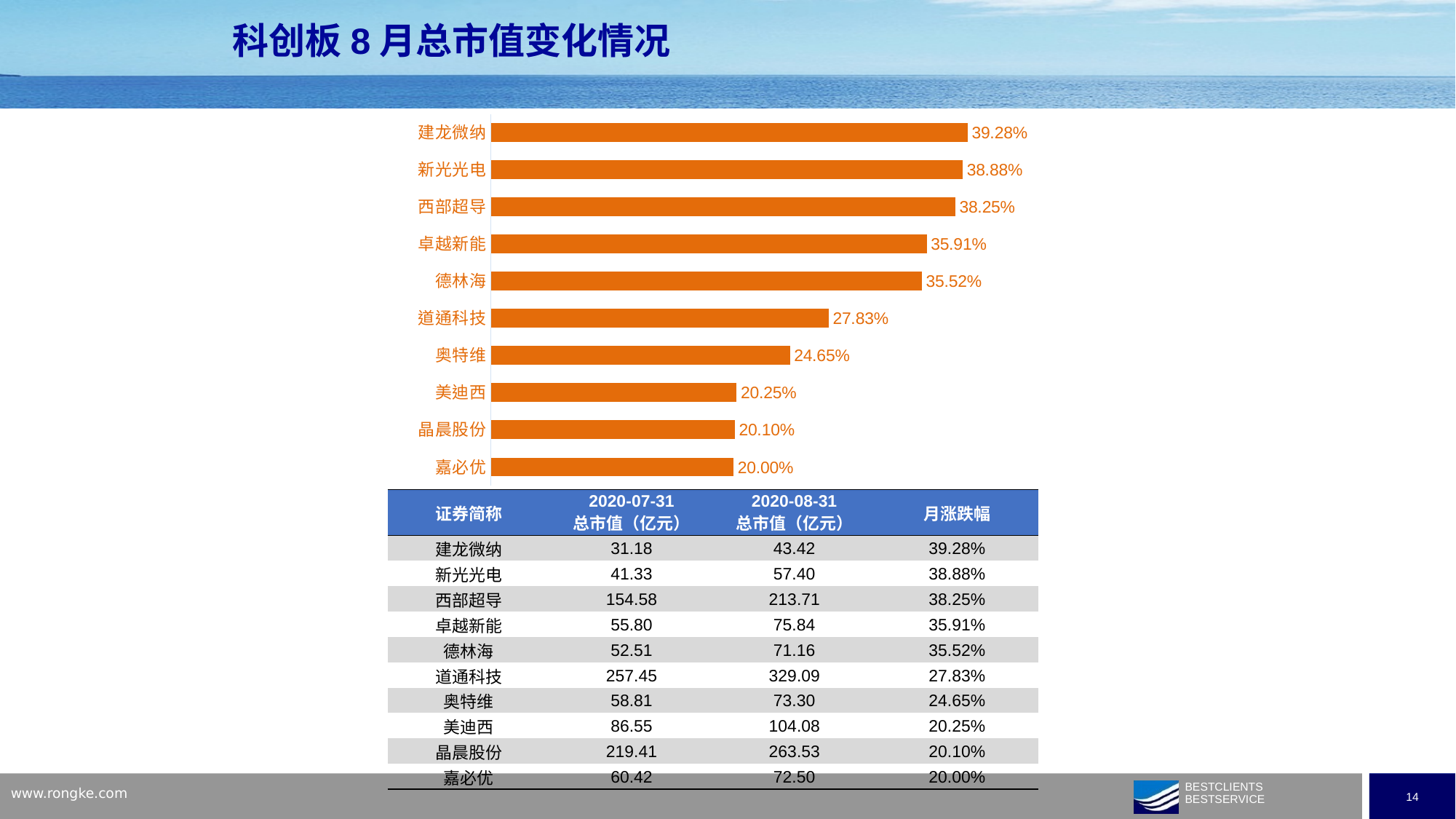

科创板8月总市值变化情况

### Chart

| Category |  |
|---|---|
| 嘉必优 | 0.19999999999999996 |
| 晶晨股份 | 0.20104942831998018 |
| 美迪西 | 0.20250716332378227 |
| 奥特维 | 0.24647620278434834 |
| 道通科技 | 0.27827302919070096 |
| 德林海 | 0.35515310786106036 |
| 卓越新能 | 0.3591397849462368 |
| 西部超导 | 0.3825289045760836 |
| 新光光电 | 0.38882167916767485 |
| 建龙微纳 | 0.3928054784853976 |
| 证券简称 | 2020-07-31 总市值（亿元） | 2020-08-31 总市值（亿元） | 月涨跌幅 |
| --- | --- | --- | --- |
| 建龙微纳 | 31.18 | 43.42 | 39.28% |
| 新光光电 | 41.33 | 57.40 | 38.88% |
| 西部超导 | 154.58 | 213.71 | 38.25% |
| 卓越新能 | 55.80 | 75.84 | 35.91% |
| 德林海 | 52.51 | 71.16 | 35.52% |
| 道通科技 | 257.45 | 329.09 | 27.83% |
| 奥特维 | 58.81 | 73.30 | 24.65% |
| 美迪西 | 86.55 | 104.08 | 20.25% |
| 晶晨股份 | 219.41 | 263.53 | 20.10% |
| 嘉必优 | 60.42 | 72.50 | 20.00% |